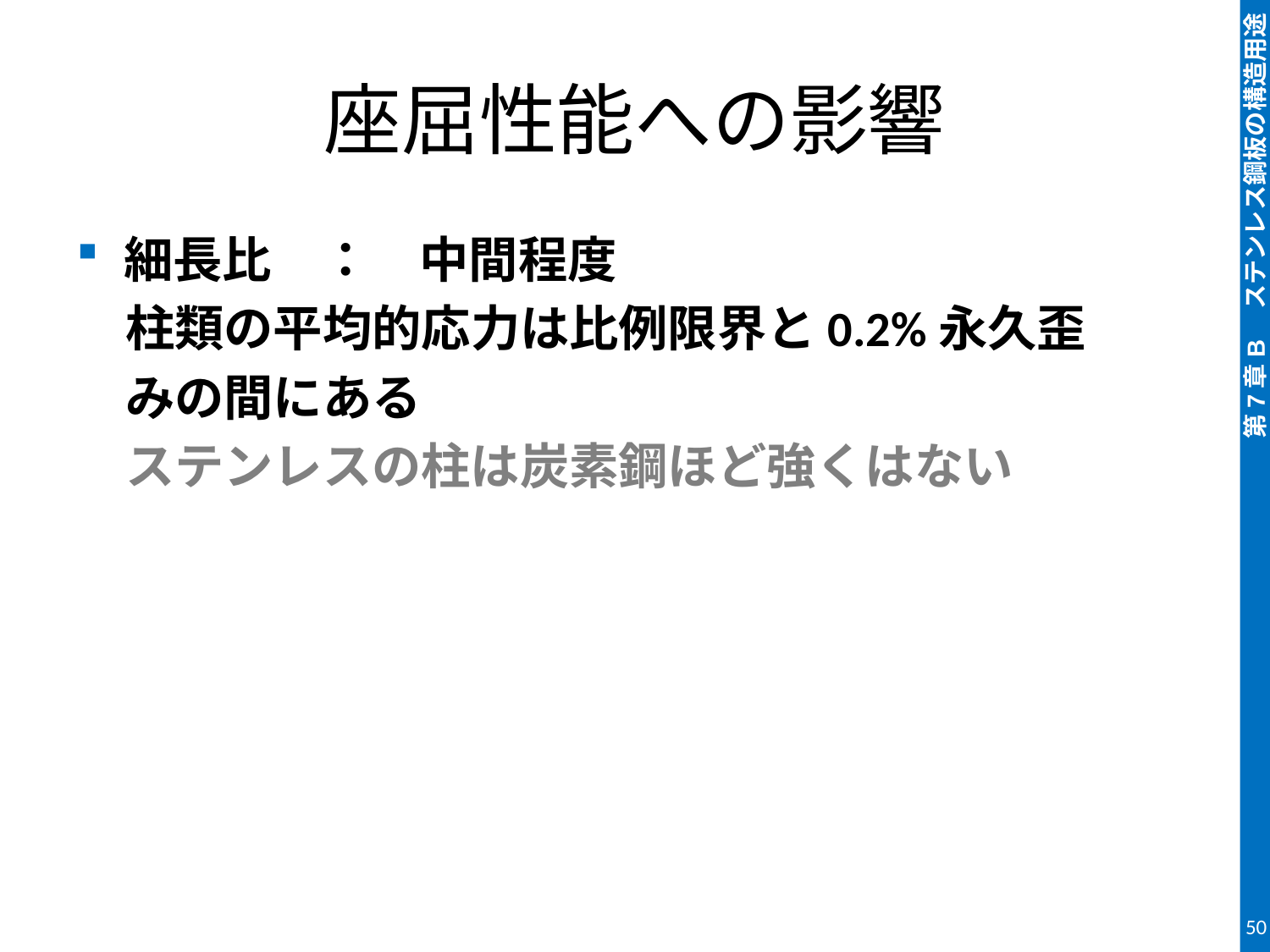

# 座屈性能への影響
細長比　：　中間程度
　柱類の平均的応力は比例限界と0.2%永久歪
　みの間にある
　ステンレスの柱は炭素鋼ほど強くはない
50